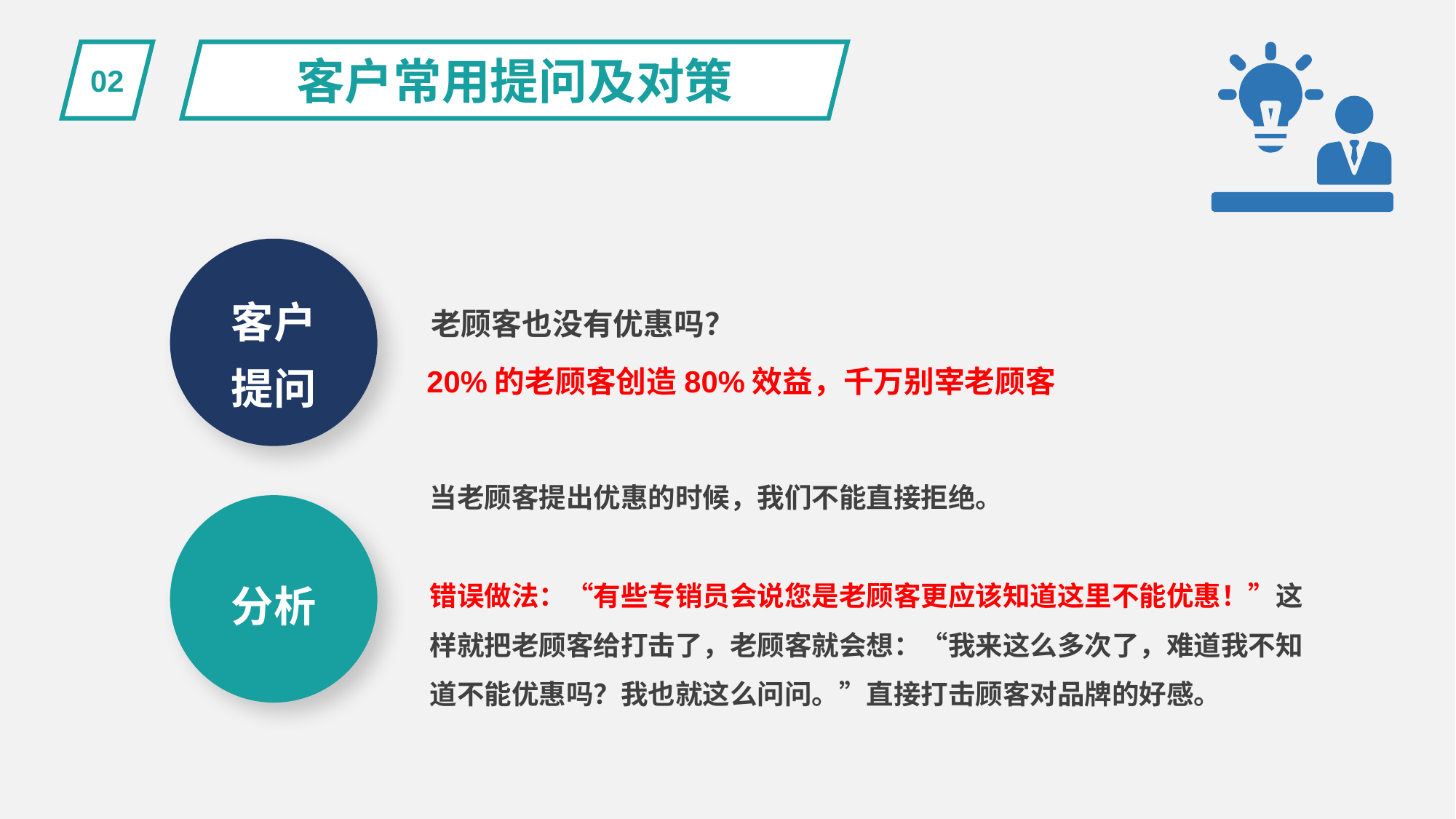

02
客户常用提问及对策

客户
提问
老顾客也没有优惠吗？
20%的老顾客创造80%效益，千万别宰老顾客
当老顾客提出优惠的时候，我们不能直接拒绝。

错误做法：“有些专销员会说您是老顾客更应该知道这里不能优惠！”这样就把老顾客给打击了，老顾客就会想：“我来这么多次了，难道我不知道不能优惠吗？我也就这么问问。”直接打击顾客对品牌的好感。

分析